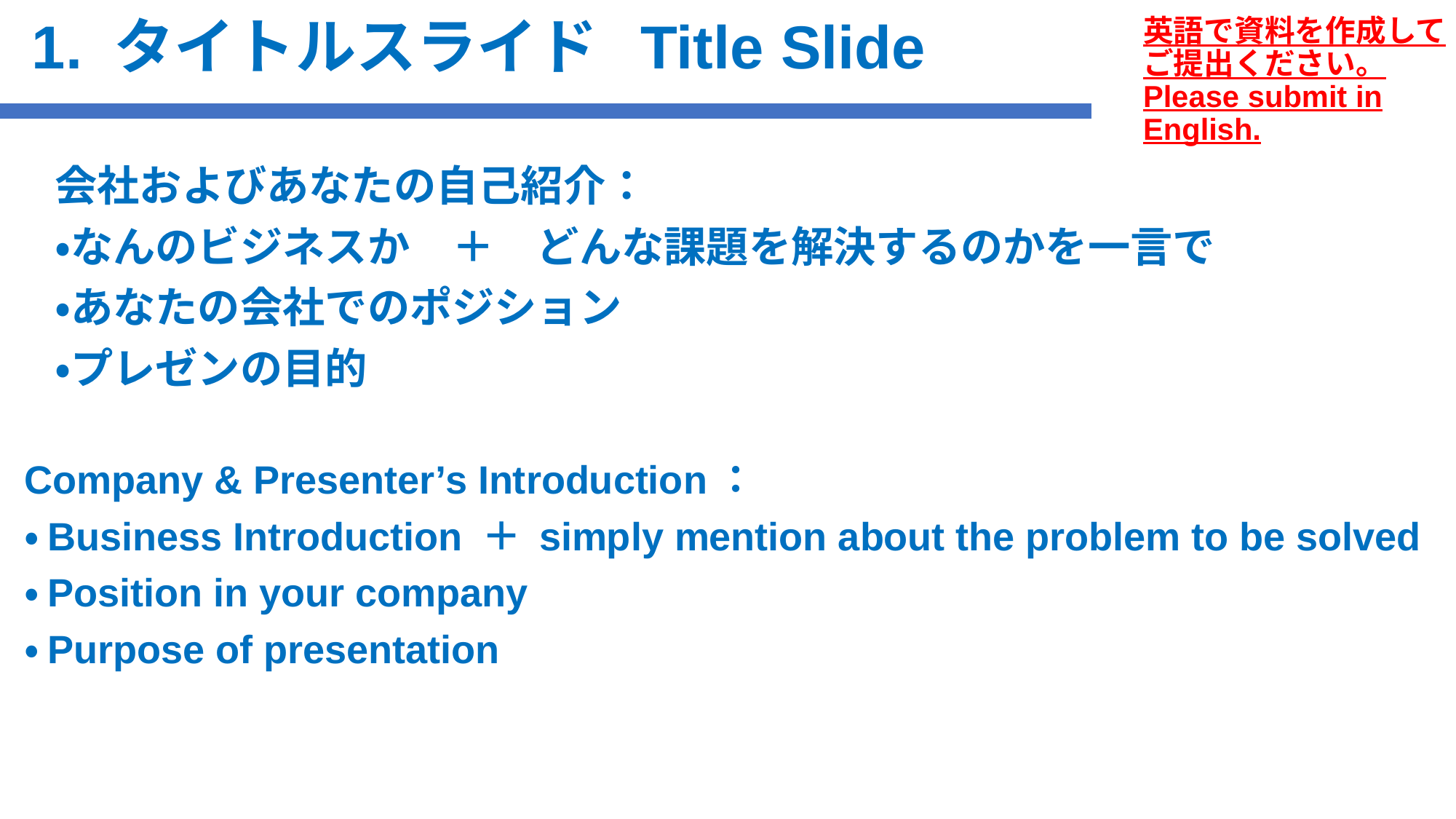

英語で資料を作成してご提出ください。
Please submit in English.
# 1. タイトルスライド  Title Slide
会社およびあなたの自己紹介：
・なんのビジネスか　＋　どんな課題を解決するのかを一言で
・あなたの会社でのポジション
・プレゼンの目的
Company & Presenter’s Introduction：
・Business Introduction ＋ simply mention about the problem to be solved
・Position in your company
・Purpose of presentation